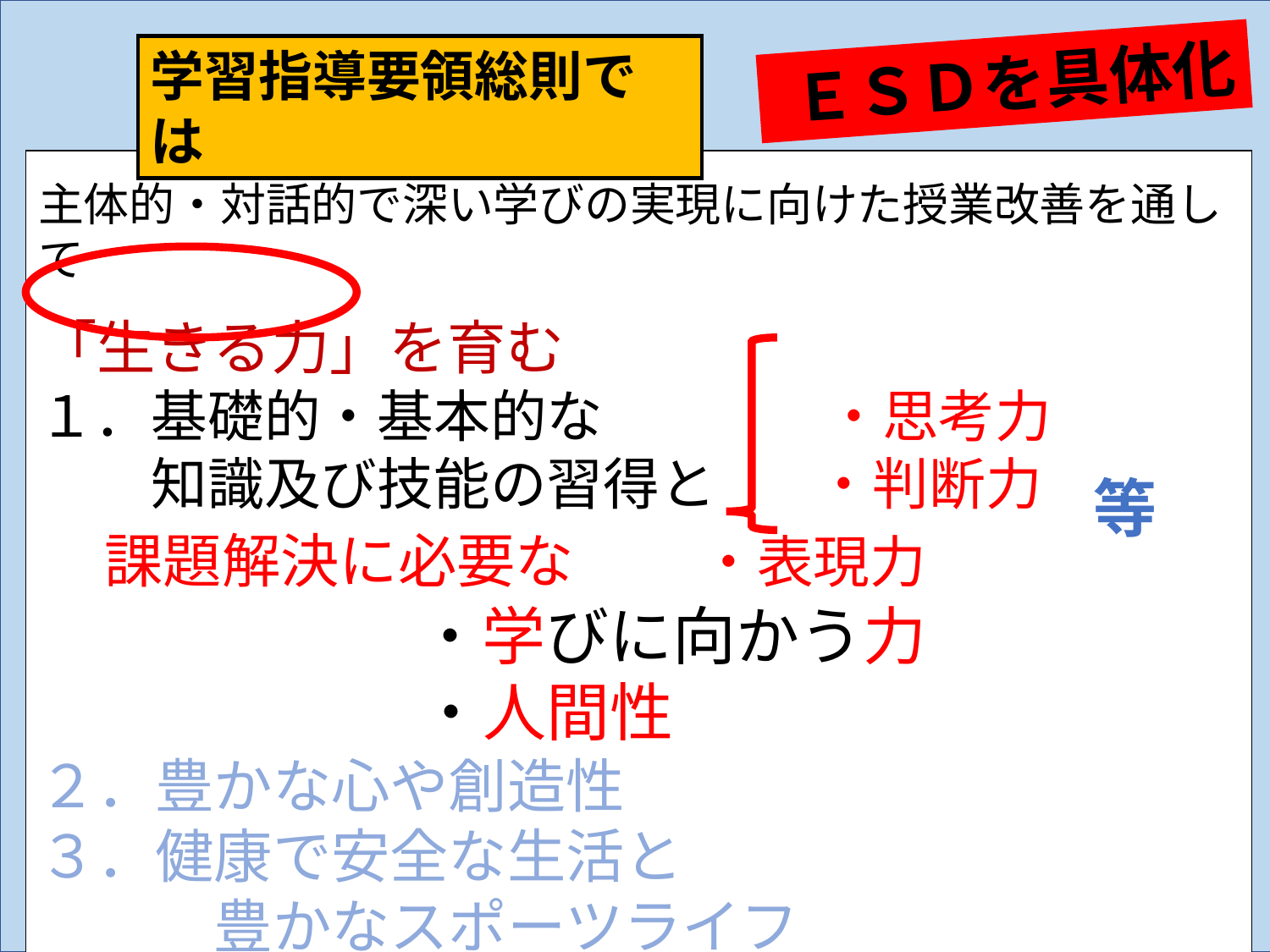

学習指導要領総則では

　ＥＳＤを具体化

主体的・対話的で深い学びの実現に向けた授業改善を通して

「生きる力」を育む
１．基礎的・基本的な　　　　・思考力
　　知識及び技能の習得と　　 ・判断力
    課題解決に必要な　    ・表現力
　　　　　　　・学びに向かう力
　　　　　　・人間性
２．豊かな心や創造性
３．健康で安全な生活と
　　　豊かなスポーツライフ

等